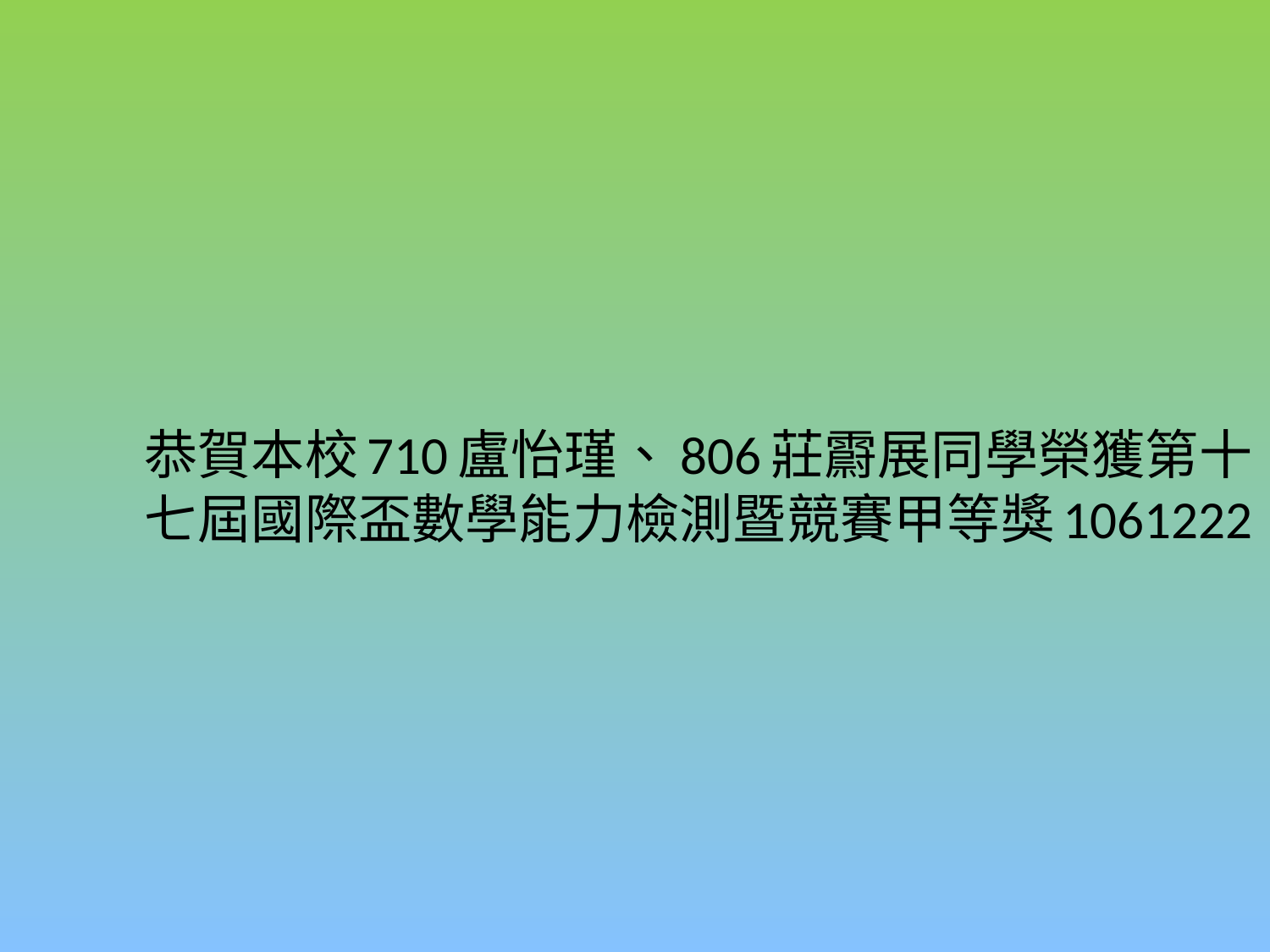

# 恭賀本校710盧怡瑾、806莊霨展同學榮獲第十七屆國際盃數學能力檢測暨競賽甲等獎1061222